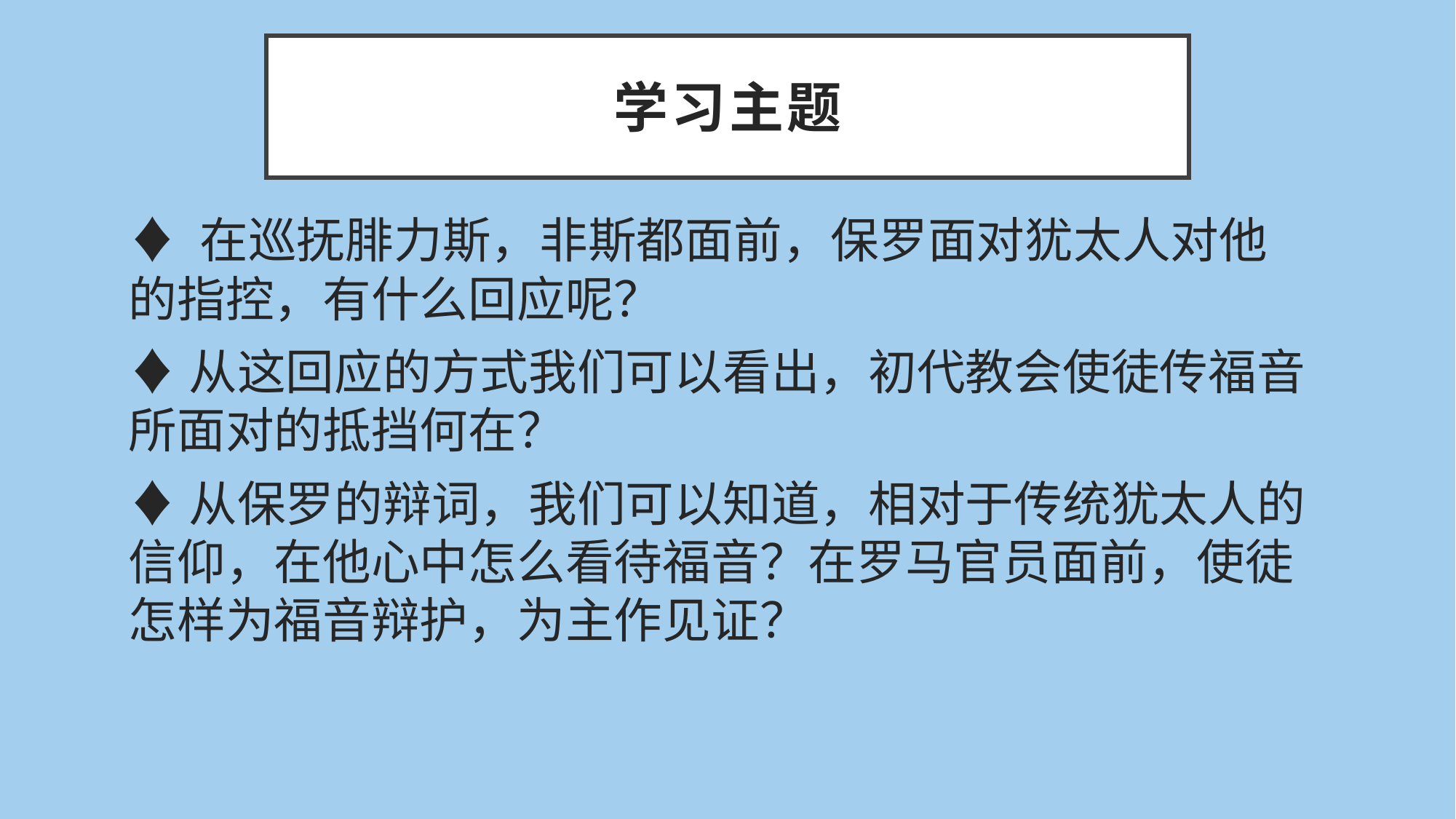

# 学习主题
♦ 在巡抚腓力斯，非斯都面前，保罗面对犹太人对他的指控，有什么回应呢？
♦从这回应的方式我们可以看出，初代教会使徒传福音所面对的抵挡何在？
♦从保罗的辩词，我们可以知道，相对于传统犹太人的信仰，在他心中怎么看待福音？在罗马官员面前，使徒怎样为福音辩护，为主作见证？